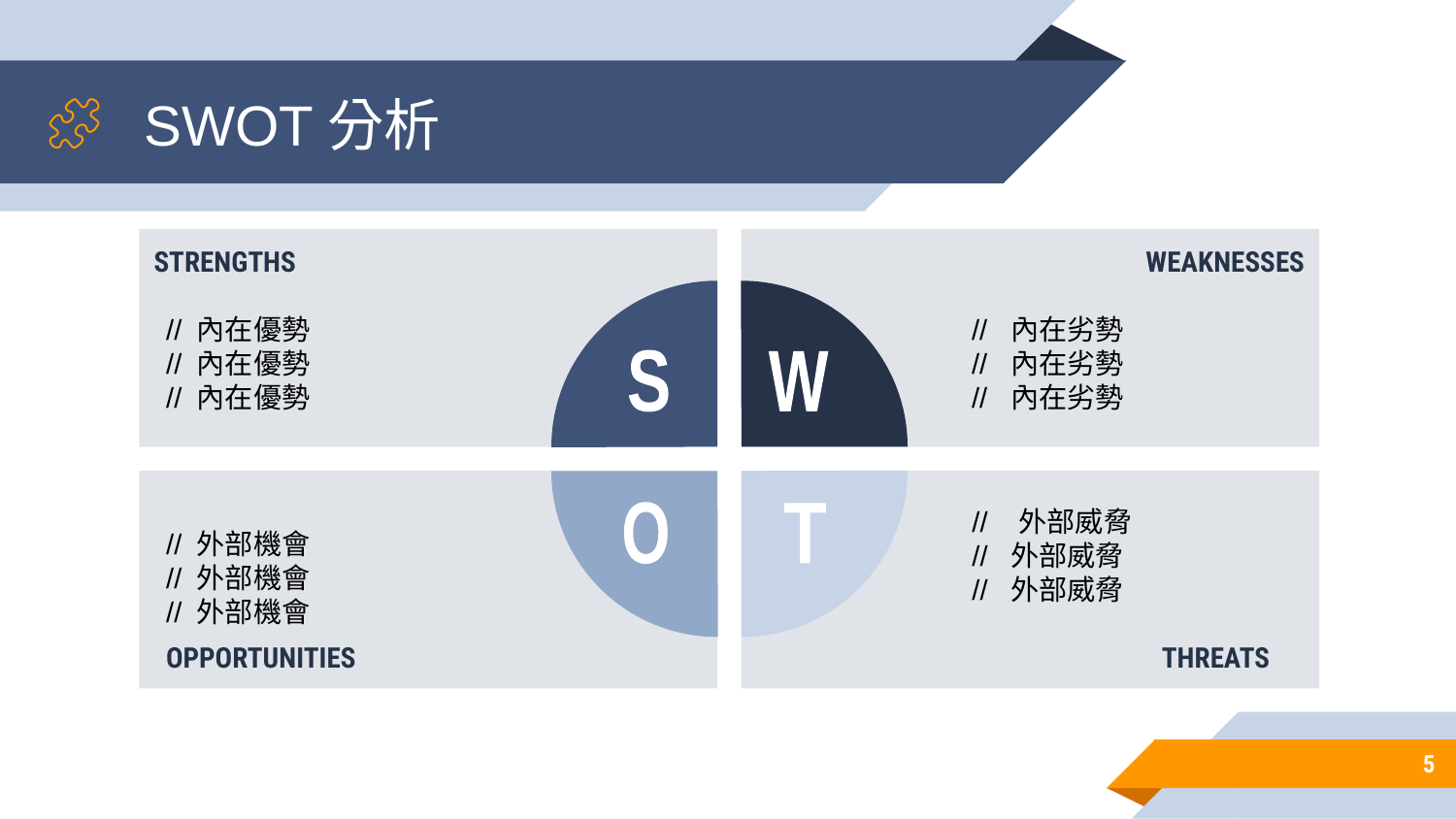

# SWOT分析

STRENGTHS

// 內在優勢
// 內在優勢
// 內在優勢

WEAKNESSES

//  內在劣勢
//  內在劣勢
//  內在劣勢

S
W

// 外部機會
// 外部機會
// 外部機會
OPPORTUNITIES
//   外部威脅
//  外部威脅
//  外部威脅

                             THREATS
O
T
5